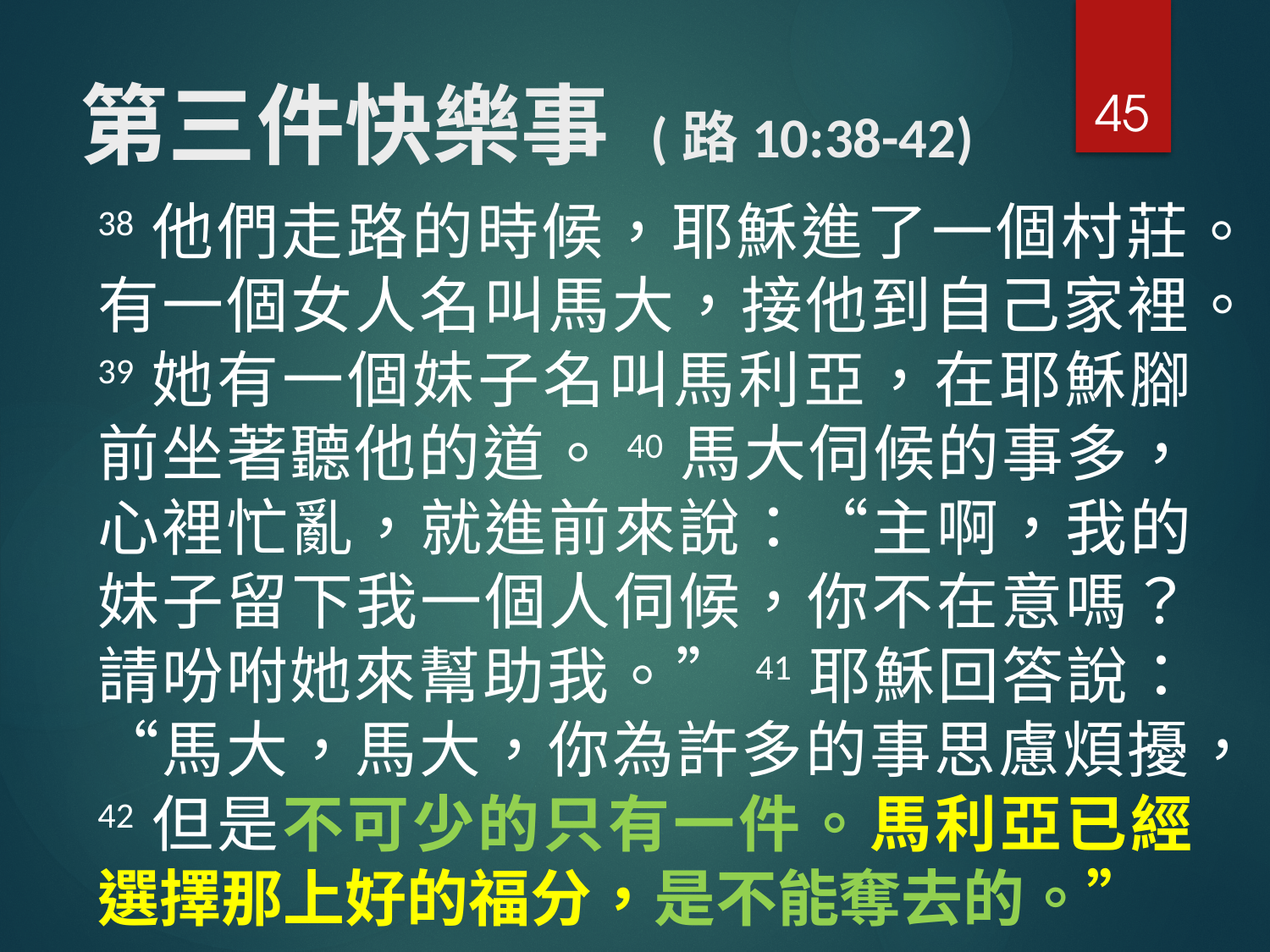

45
# 第三件快樂事 (路10:38-42)
38他們走路的時候，耶穌進了一個村莊。有一個女人名叫馬大，接他到自己家裡。39她有一個妹子名叫馬利亞，在耶穌腳前坐著聽他的道。40馬大伺候的事多，心裡忙亂，就進前來說：“主啊，我的妹子留下我一個人伺候，你不在意嗎？請吩咐她來幫助我。”41耶穌回答說：“馬大，馬大，你為許多的事思慮煩擾，42但是不可少的只有一件。馬利亞已經選擇那上好的福分，是不能奪去的。”